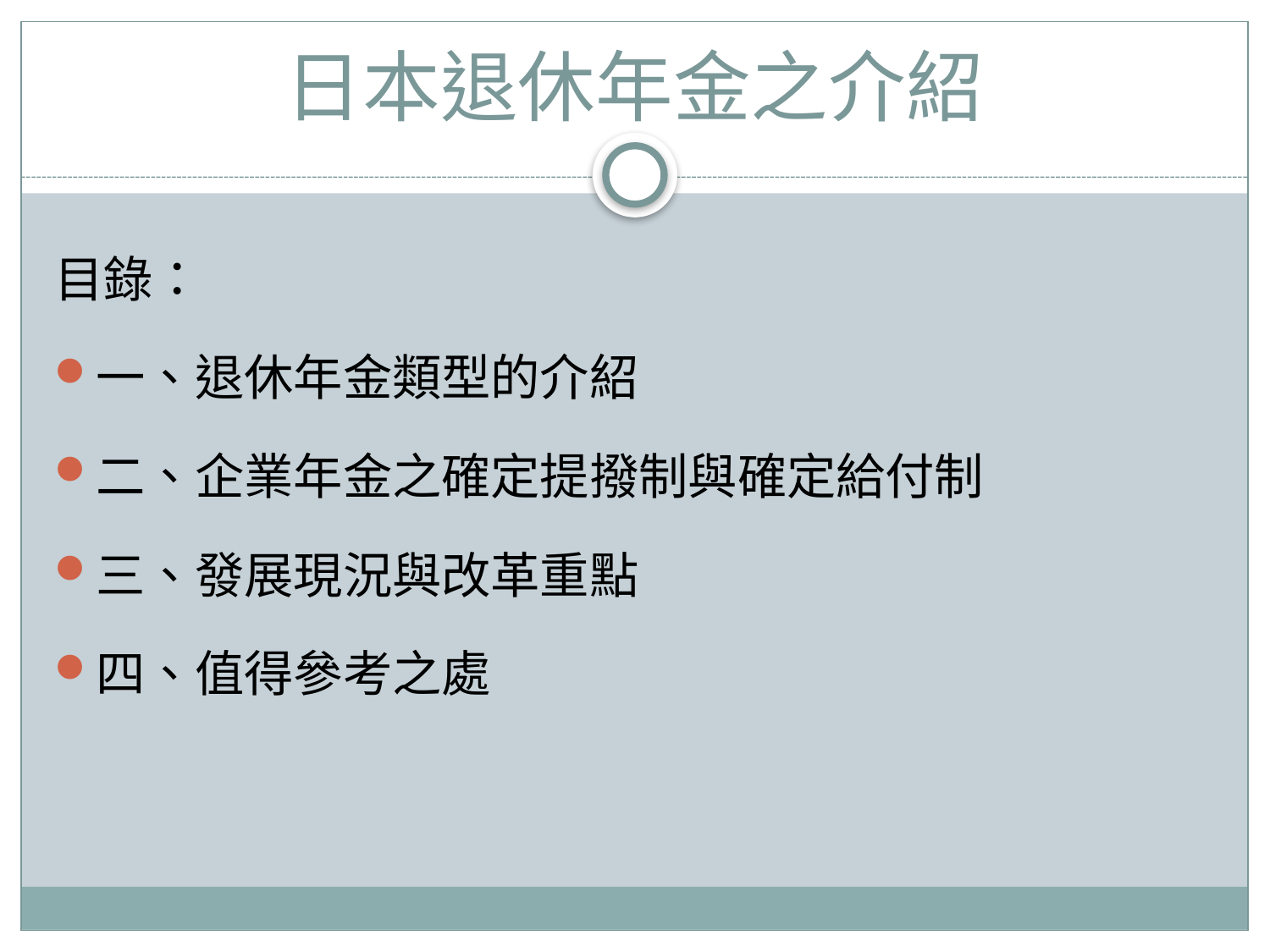

# 日本退休年金之介紹
目錄：
一、退休年金類型的介紹
二、企業年金之確定提撥制與確定給付制
三、發展現況與改革重點
四、值得參考之處